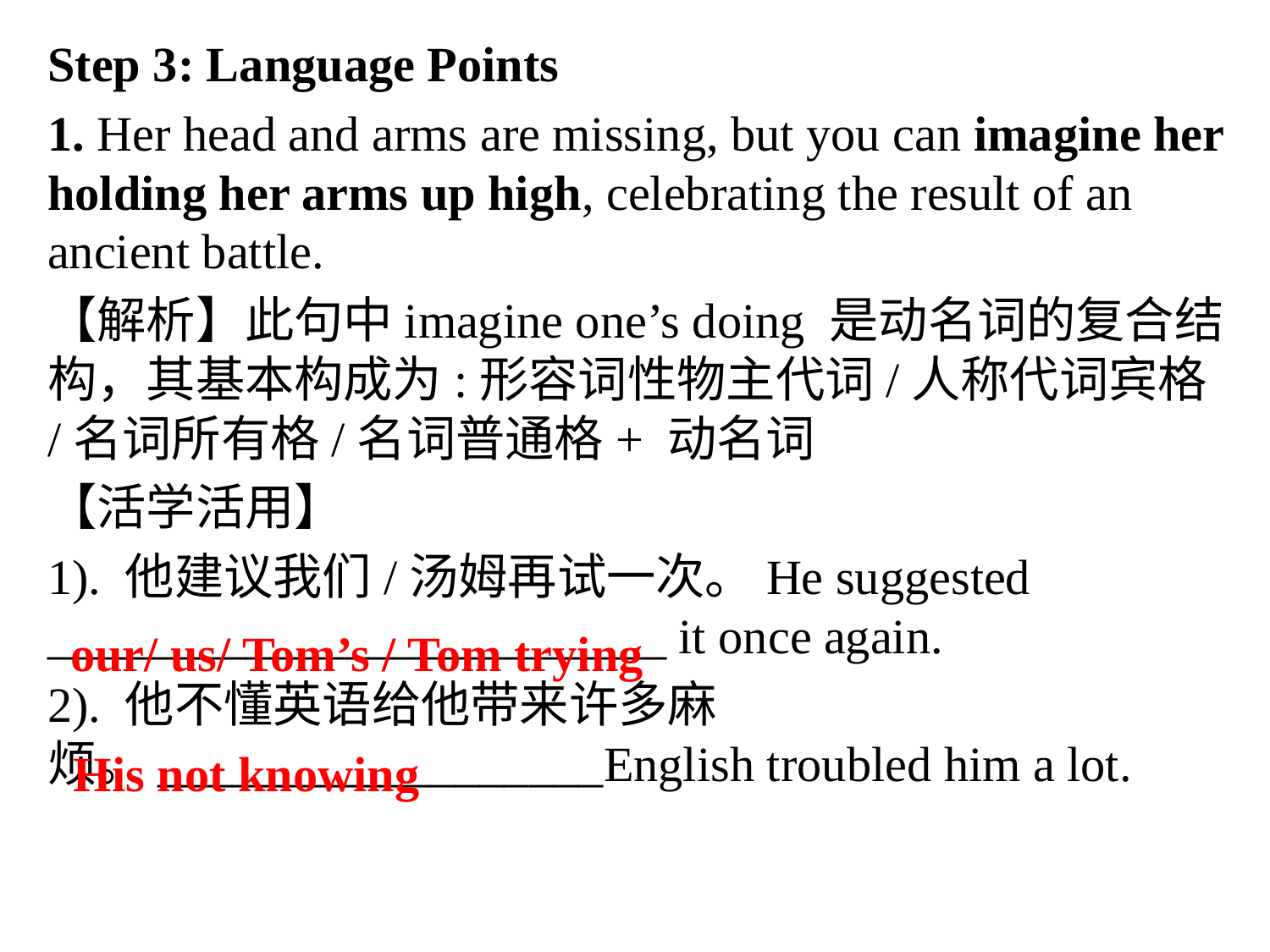

Step 3: Language Points
1. Her head and arms are missing, but you can imagine her holding her arms up high, celebrating the result of an ancient battle.
【解析】此句中imagine one’s doing 是动名词的复合结构，其基本构成为:形容词性物主代词/人称代词宾格/名词所有格/名词普通格+ 动名词
【活学活用】
1). 他建议我们/汤姆再试一次。He suggested _________________________ it once again.
2). 他不懂英语给他带来许多麻烦。__________________English troubled him a lot.

our/ us/ Tom’s / Tom trying
His not knowing